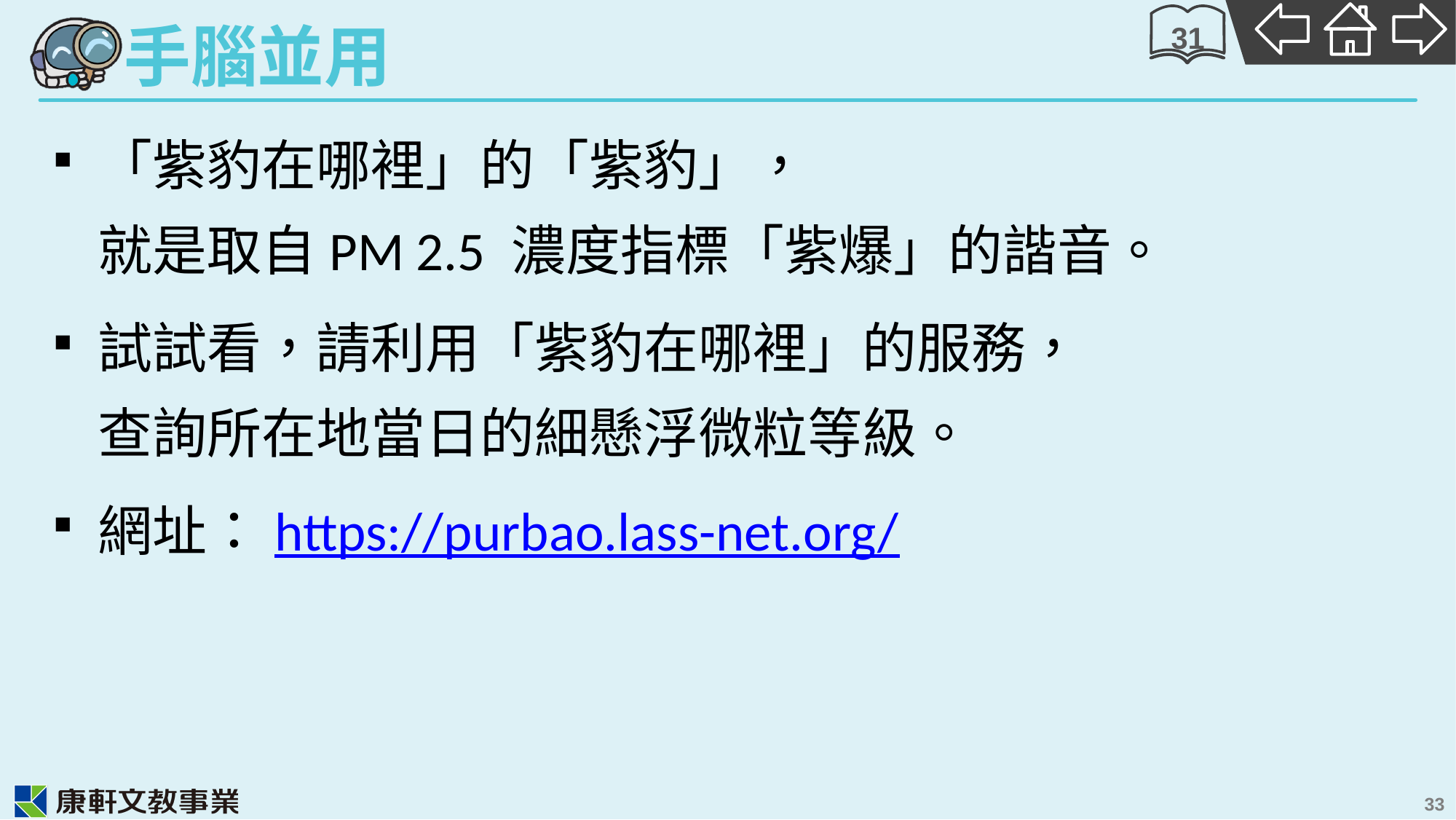

31
「紫豹在哪裡」的「紫豹」，
就是取自PM 2.5 濃度指標「紫爆」的諧音。
試試看，請利用「紫豹在哪裡」的服務，
查詢所在地當日的細懸浮微粒等級。
網址：https://purbao.lass-net.org/
33